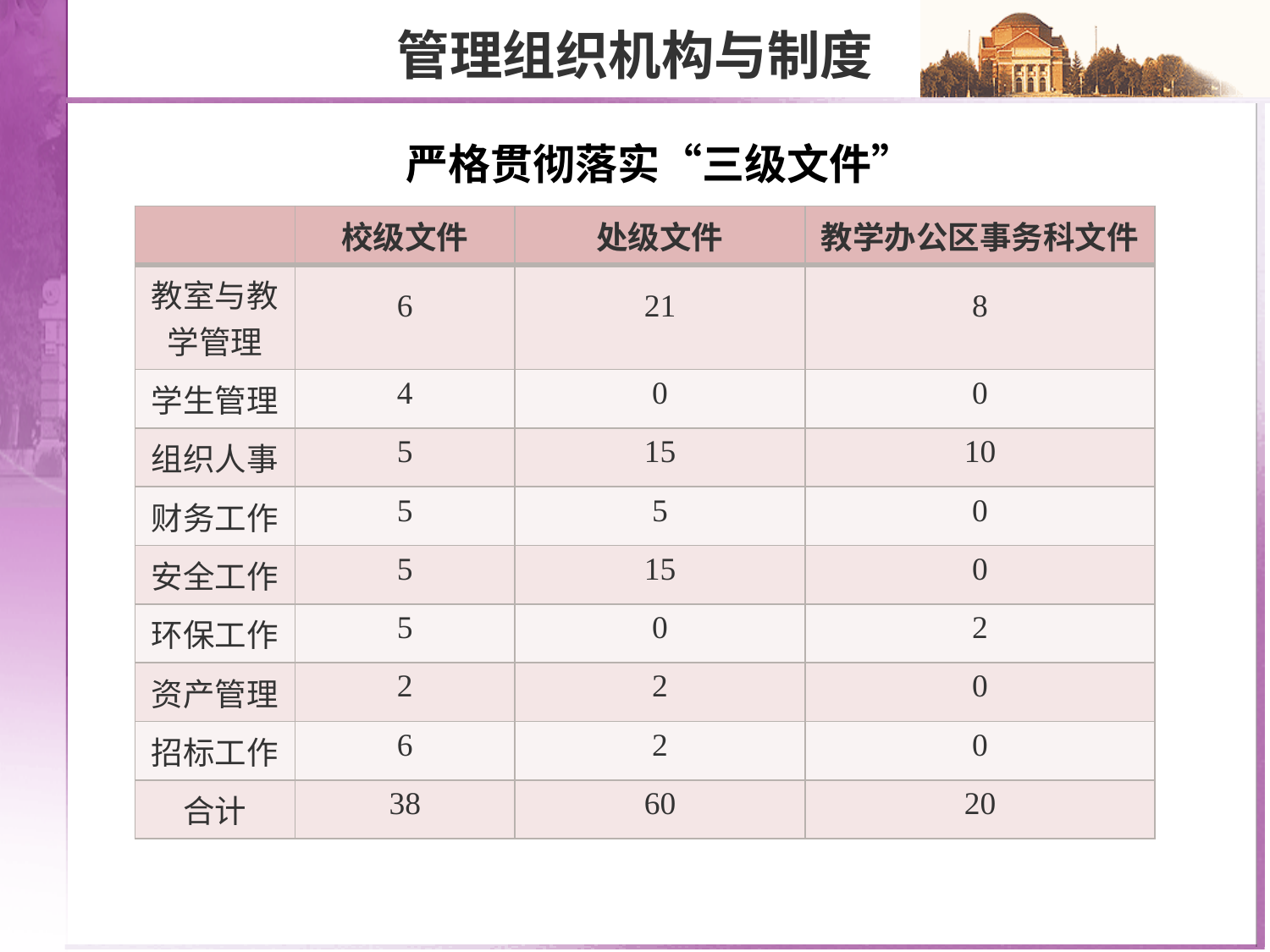

管理组织机构与制度

严格贯彻落实“三级文件”

|  | 校级文件 | 处级文件 | 教学办公区事务科文件 |
| --- | --- | --- | --- |
| 教室与教学管理 | 6 | 21 | 8 |
| 学生管理 | 4 | 0 | 0 |
| 组织人事 | 5 | 15 | 10 |
| 财务工作 | 5 | 5 | 0 |
| 安全工作 | 5 | 15 | 0 |
| 环保工作 | 5 | 0 | 2 |
| 资产管理 | 2 | 2 | 0 |
| 招标工作 | 6 | 2 | 0 |
| 合计 | 38 | 60 | 20 |